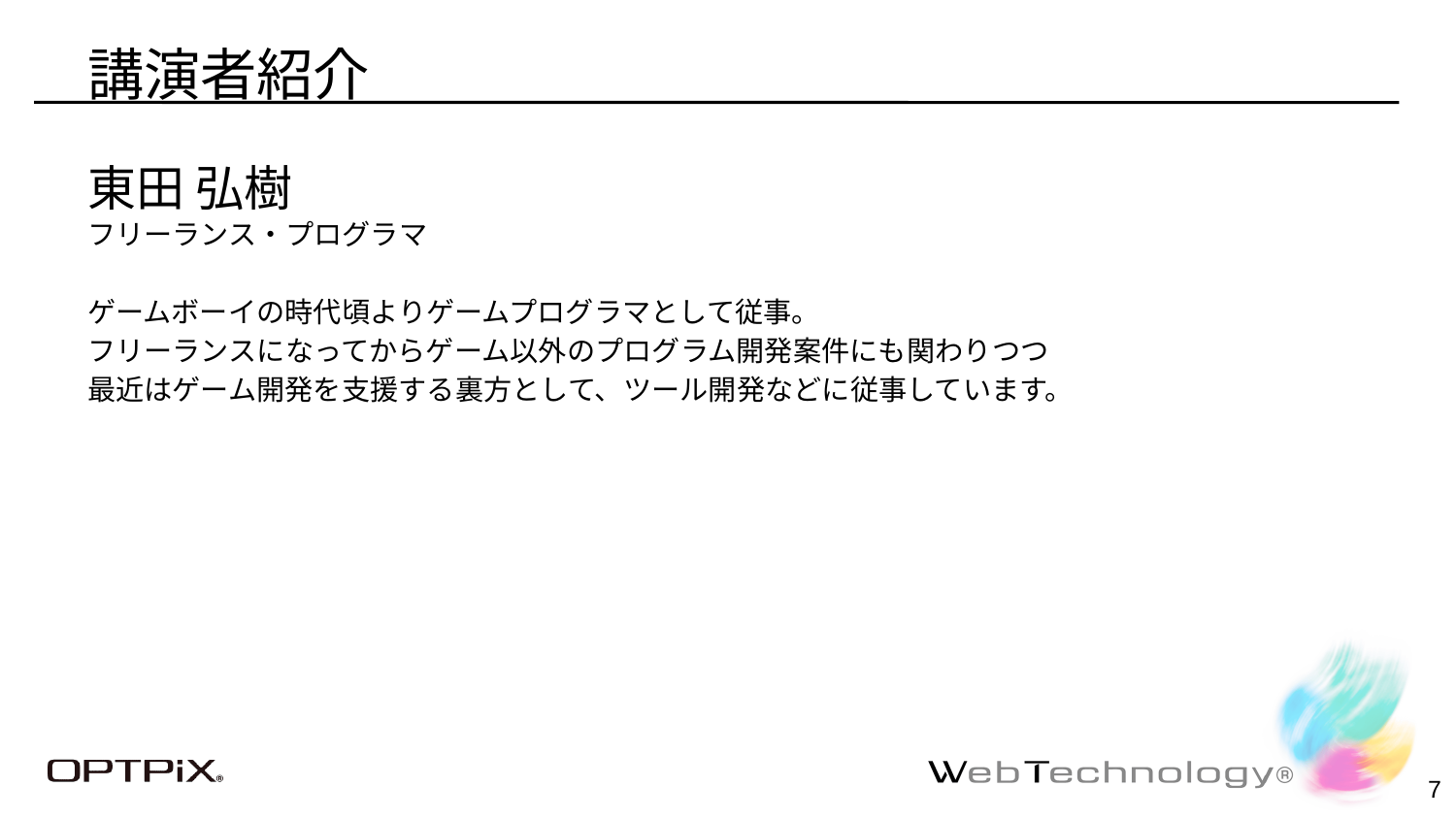

# 講演者紹介
東田 弘樹
フリーランス・プログラマ

ゲームボーイの時代頃よりゲームプログラマとして従事。
フリーランスになってからゲーム以外のプログラム開発案件にも関わりつつ
最近はゲーム開発を支援する裏方として、ツール開発などに従事しています。
7